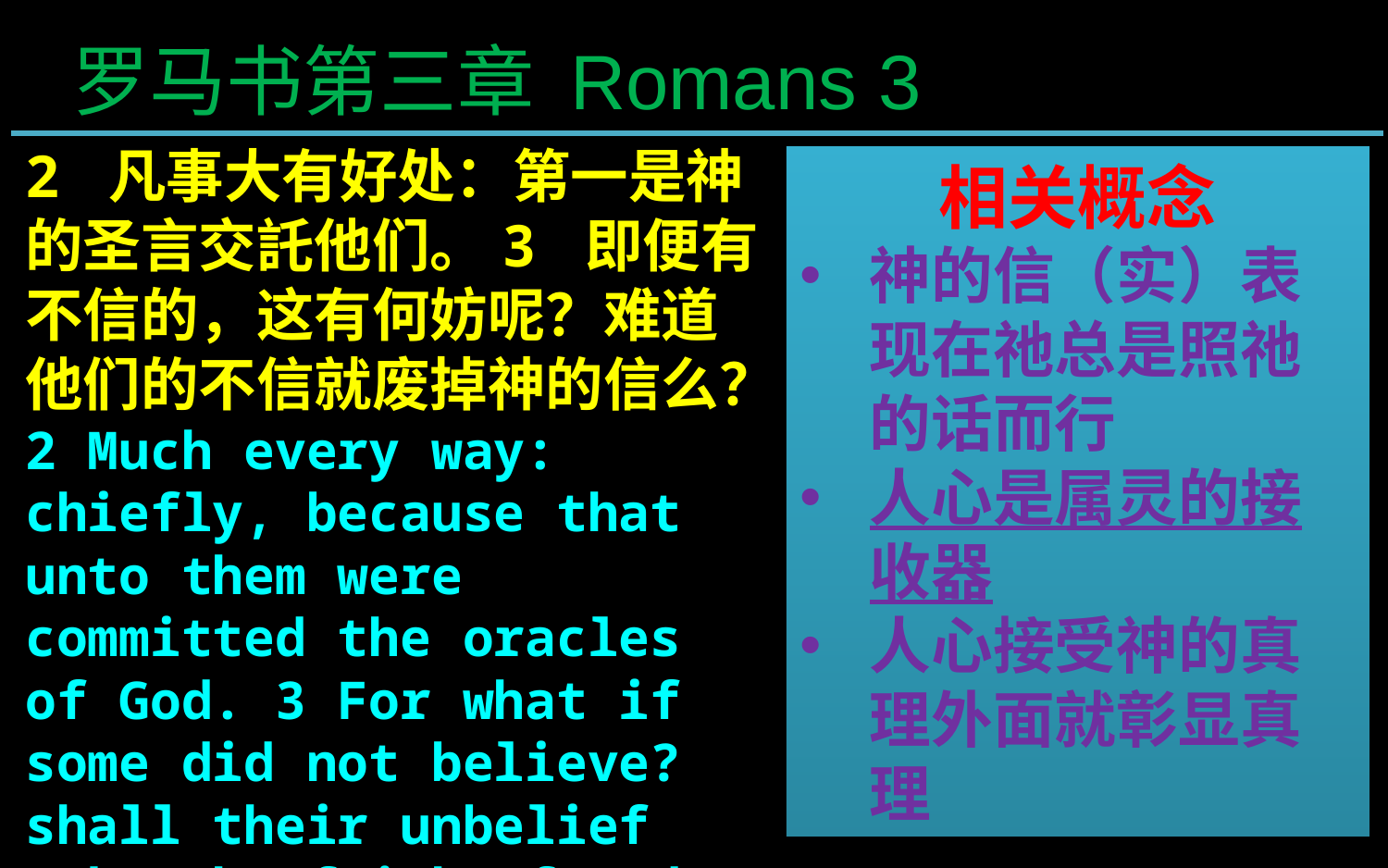

罗马书第三章 Romans 3
2 凡事大有好处：第一是神的圣言交託他们。3 即便有不信的，这有何妨呢？难道他们的不信就废掉神的信么？2 Much every way: chiefly, because that unto them were committed the oracles of God. 3 For what if some did not believe? shall their unbelief make the faith of God without effect?
相关概念
神的信（实）表现在祂总是照祂的话而行
人心是属灵的接收器
人心接受神的真理外面就彰显真理